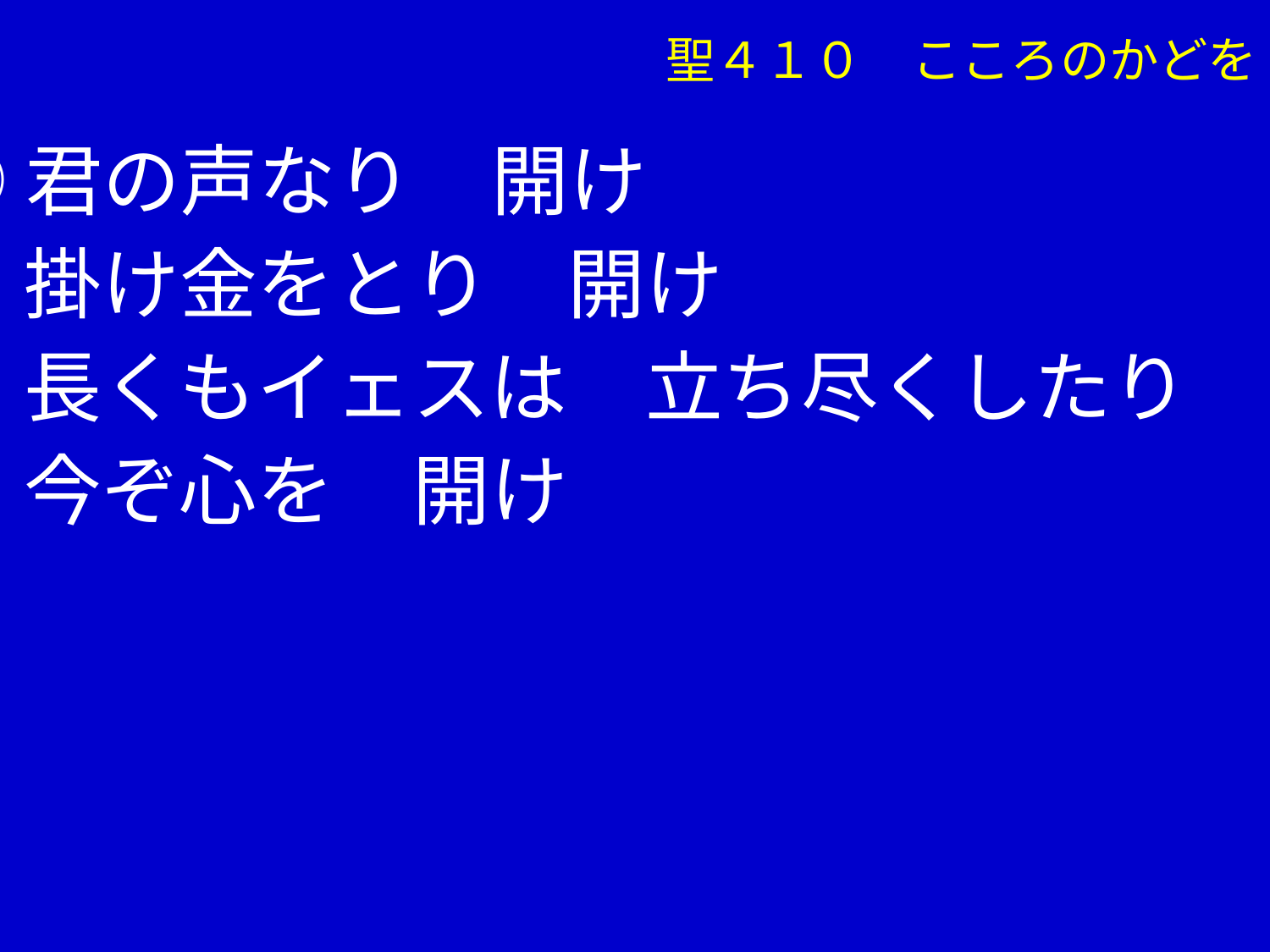

聖４１０　こころのかどを
③君の声なり　開け
　 掛け金をとり　開け
　 長くもイェスは　立ち尽くしたり
　 今ぞ心を　開け